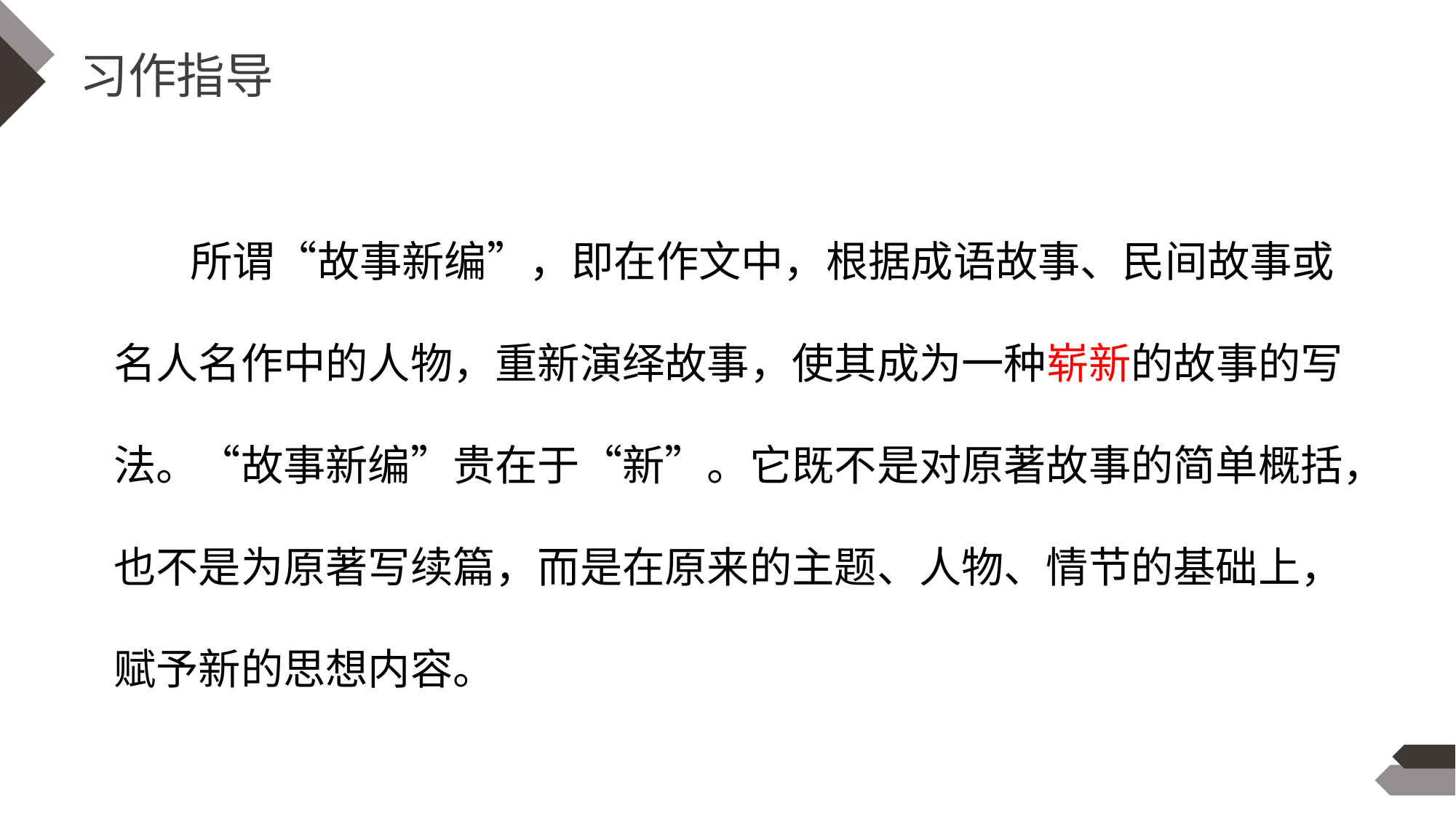

习作指导
       所谓“故事新编”，即在作文中，根据成语故事、民间故事或名人名作中的人物，重新演绎故事，使其成为一种崭新的故事的写法。“故事新编”贵在于“新”。它既不是对原著故事的简单概括，也不是为原著写续篇，而是在原来的主题、人物、情节的基础上，赋予新的思想内容。